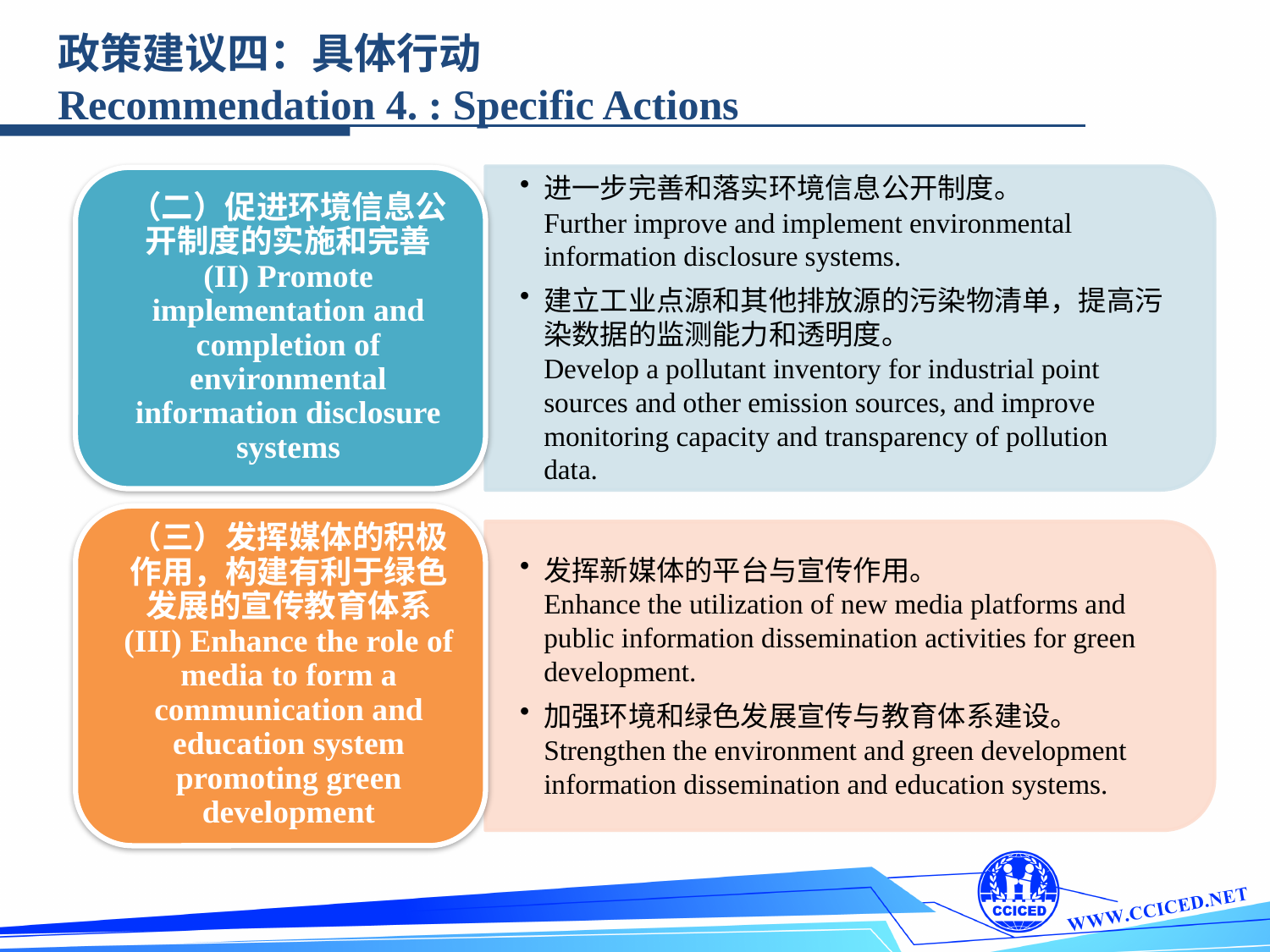

政策建议四：具体行动
Recommendation 4. : Specific Actions
进一步完善和落实环境信息公开制度。
Further improve and implement environmental information disclosure systems.
建立工业点源和其他排放源的污染物清单，提高污染数据的监测能力和透明度。
Develop a pollutant inventory for industrial point sources and other emission sources, and improve monitoring capacity and transparency of pollution data.
（二）促进环境信息公开制度的实施和完善
(II) Promote implementation and completion of environmental information disclosure systems
发挥新媒体的平台与宣传作用。
Enhance the utilization of new media platforms and public information dissemination activities for green development.
加强环境和绿色发展宣传与教育体系建设。
Strengthen the environment and green development information dissemination and education systems.
（三）发挥媒体的积极作用，构建有利于绿色发展的宣传教育体系
(III) Enhance the role of media to form a communication and education system promoting green development